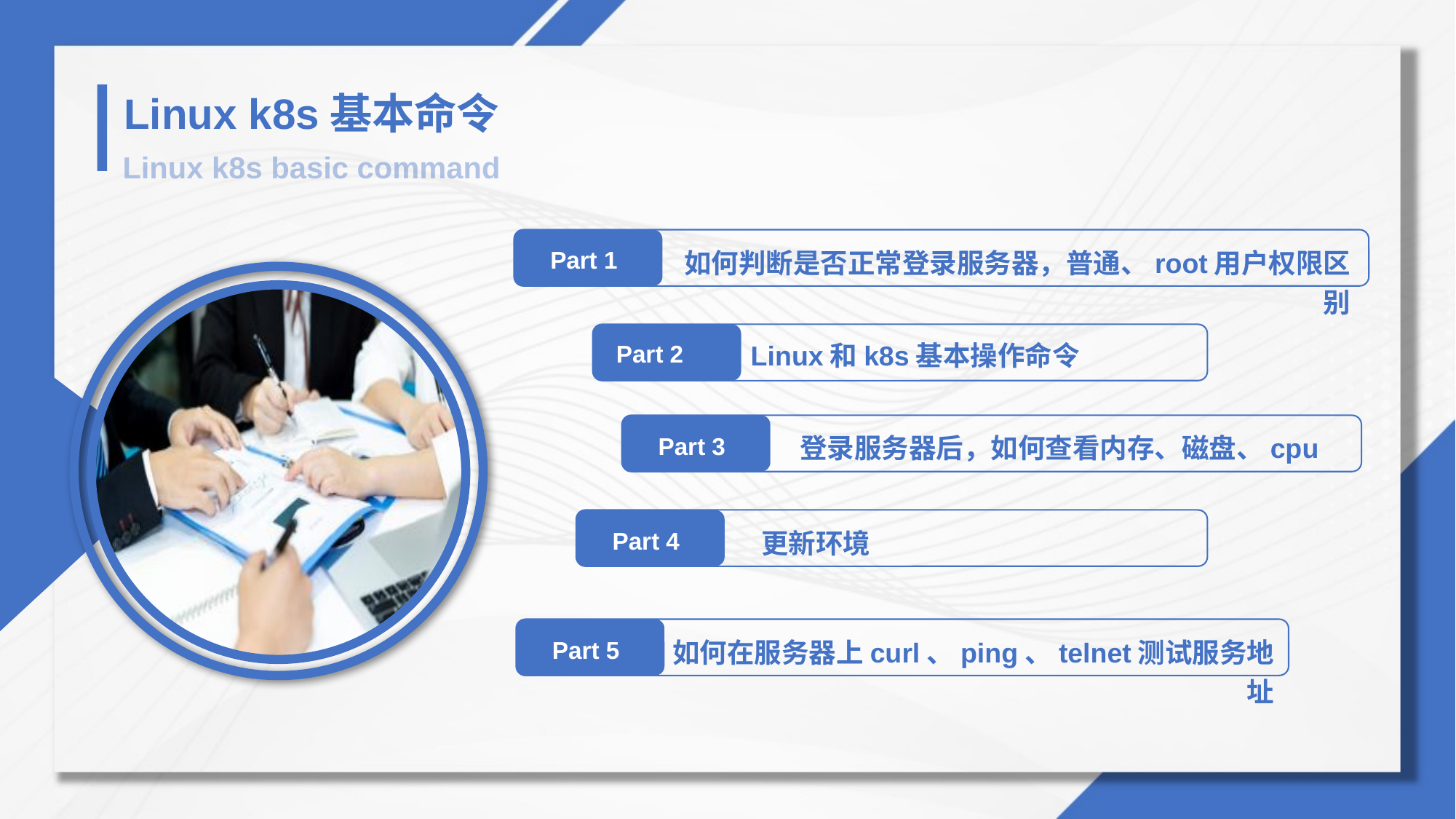

Linux k8s基本命令

Linux k8s basic command

如何判断是否正常登录服务器，普通、root用户权限区别
Part 1

Linux和k8s基本操作命令
Part 2

登录服务器后，如何查看内存、磁盘、cpu
Part 3

更新环境
Part 4

如何在服务器上curl、ping、telnet测试服务地址
Part 5